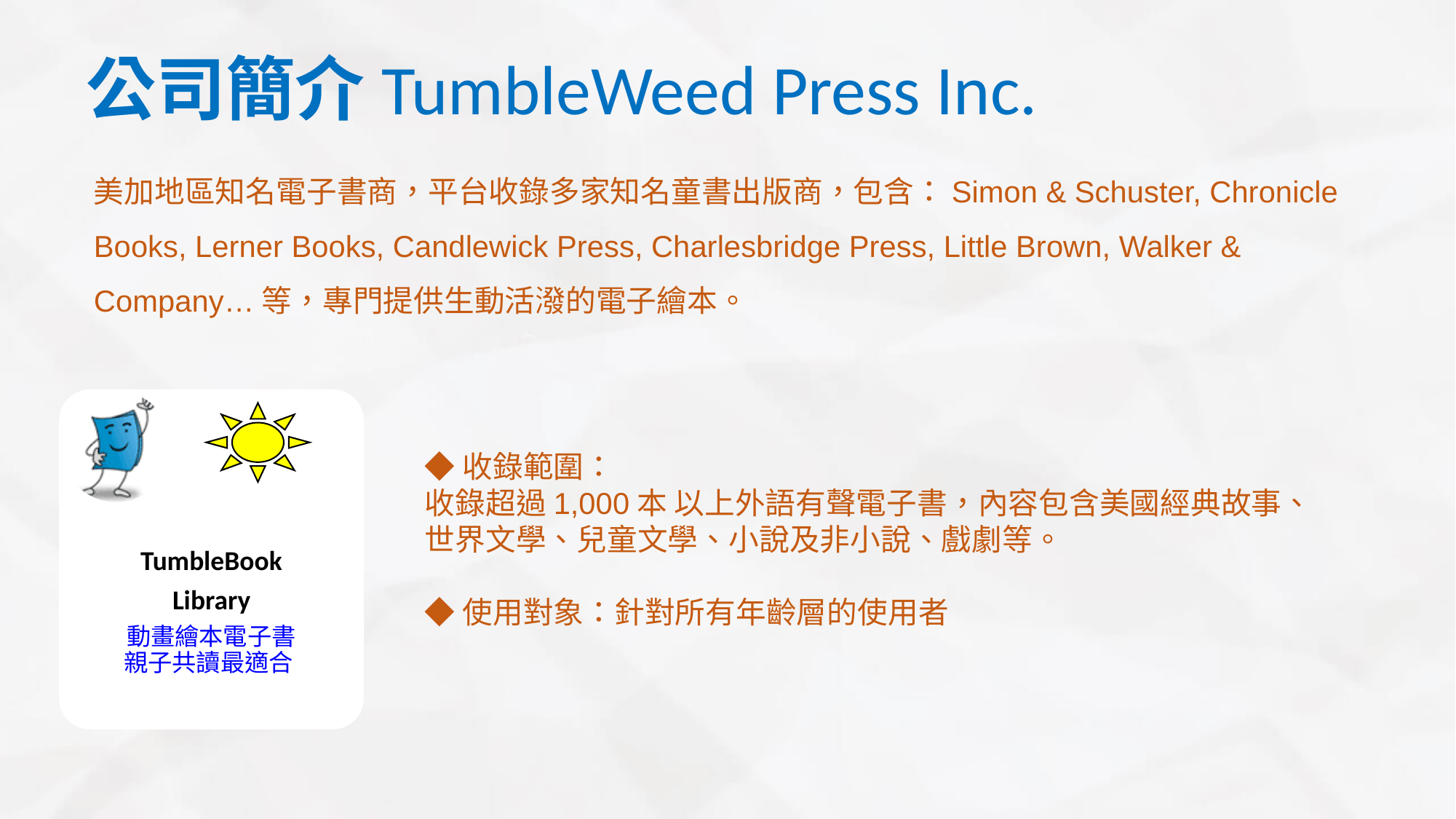

公司簡介TumbleWeed Press Inc.
美加地區知名電子書商，平台收錄多家知名童書出版商，包含：Simon & Schuster, Chronicle Books, Lerner Books, Candlewick Press, Charlesbridge Press, Little Brown, Walker & Company…等，專門提供生動活潑的電子繪本。

TumbleBook
Library
動畫繪本電子書
親子共讀最適合

◆收錄範圍：
收錄超過1,000本 以上外語有聲電子書，內容包含美國經典故事、
世界文學、兒童文學、小說及非小說、戲劇等。

◆使用對象：針對所有年齡層的使用者